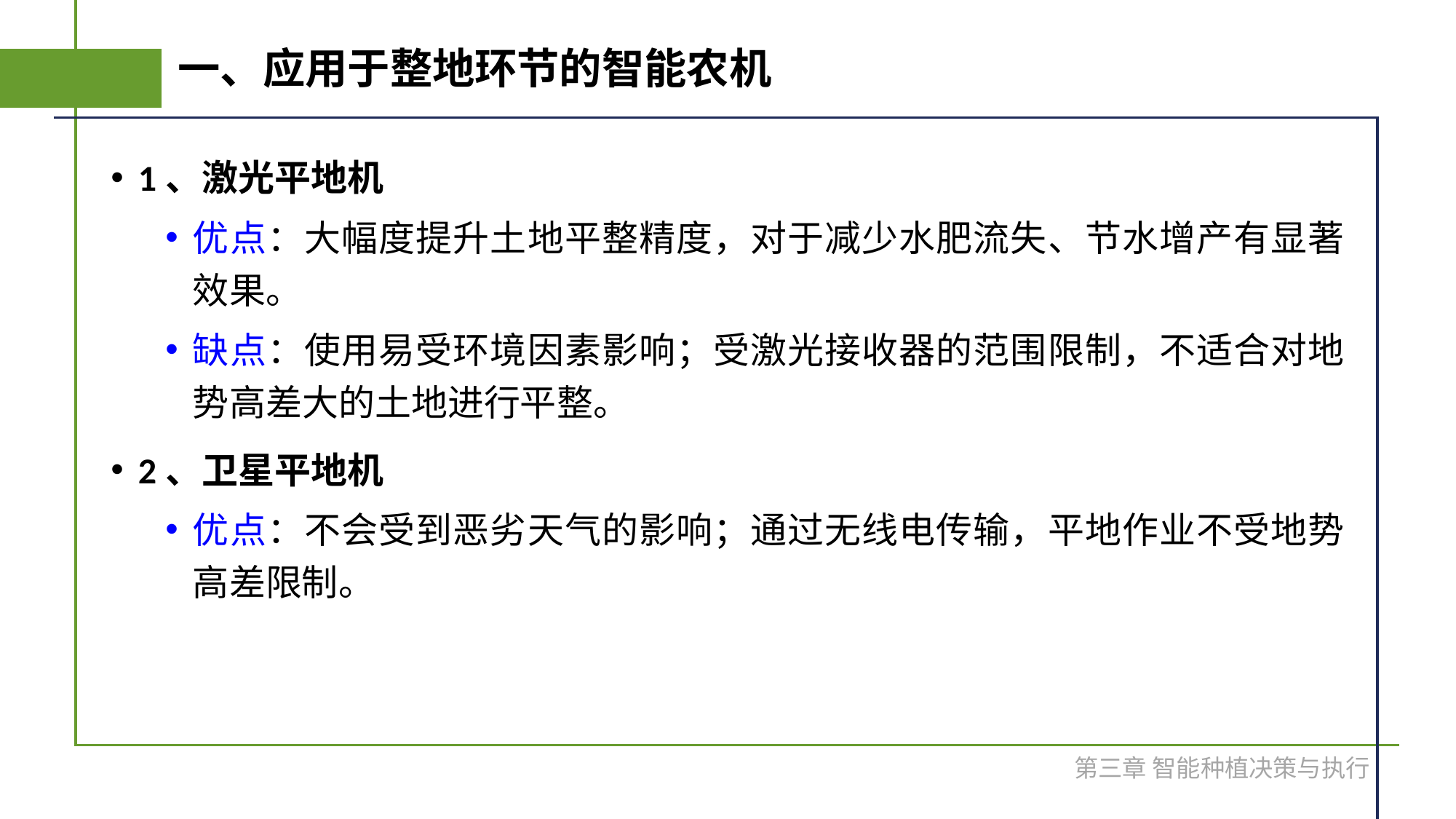

# 一、应用于整地环节的智能农机
1、激光平地机
优点：大幅度提升土地平整精度，对于减少水肥流失、节水增产有显著效果。
缺点：使用易受环境因素影响；受激光接收器的范围限制，不适合对地势高差大的土地进行平整。
2、卫星平地机
优点：不会受到恶劣天气的影响；通过无线电传输，平地作业不受地势高差限制。
第三章 智能种植决策与执行